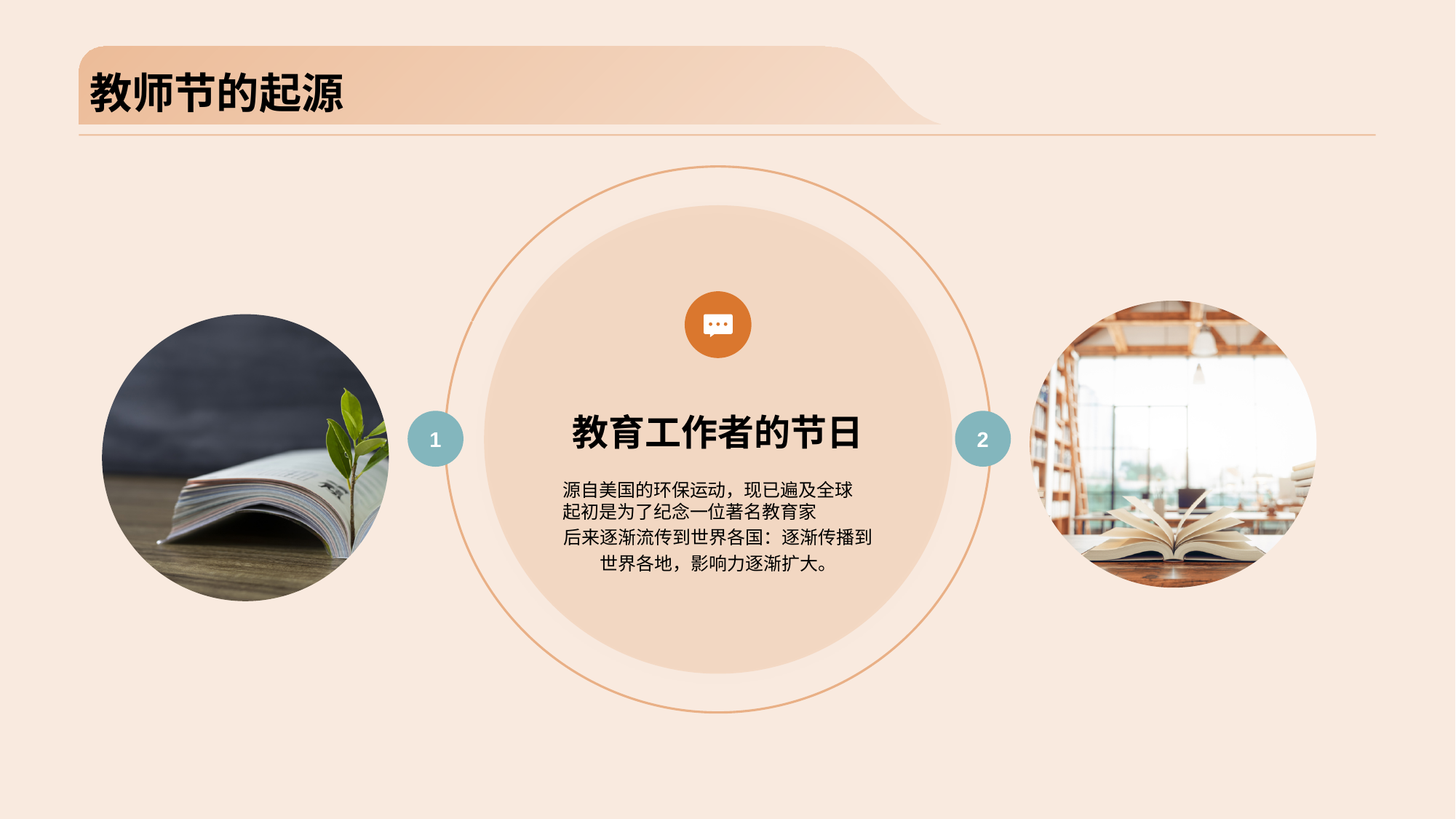

# 教师节的起源

教育工作者的节日
源自美国的环保运动，现已遍及全球
起初是为了纪念一位著名教育家
后来逐渐流传到世界各国：逐渐传播到世界各地，影响力逐渐扩大。

2

1